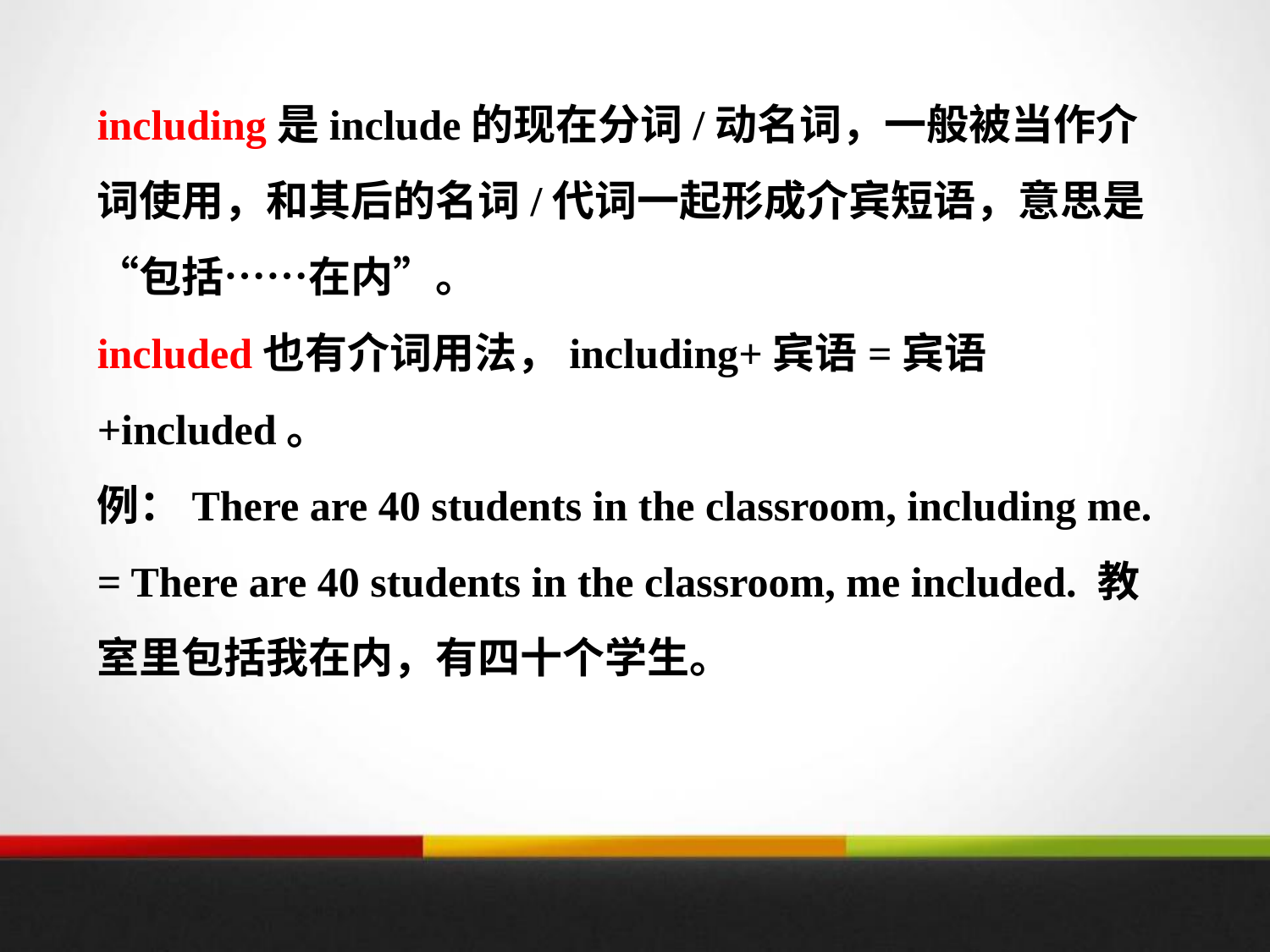

including是include的现在分词/动名词，一般被当作介词使用，和其后的名词/代词一起形成介宾短语，意思是“包括……在内”。
included也有介词用法，including+宾语=宾语+included。
例：There are 40 students in the classroom, including me.
= There are 40 students in the classroom, me included. 教室里包括我在内，有四十个学生。